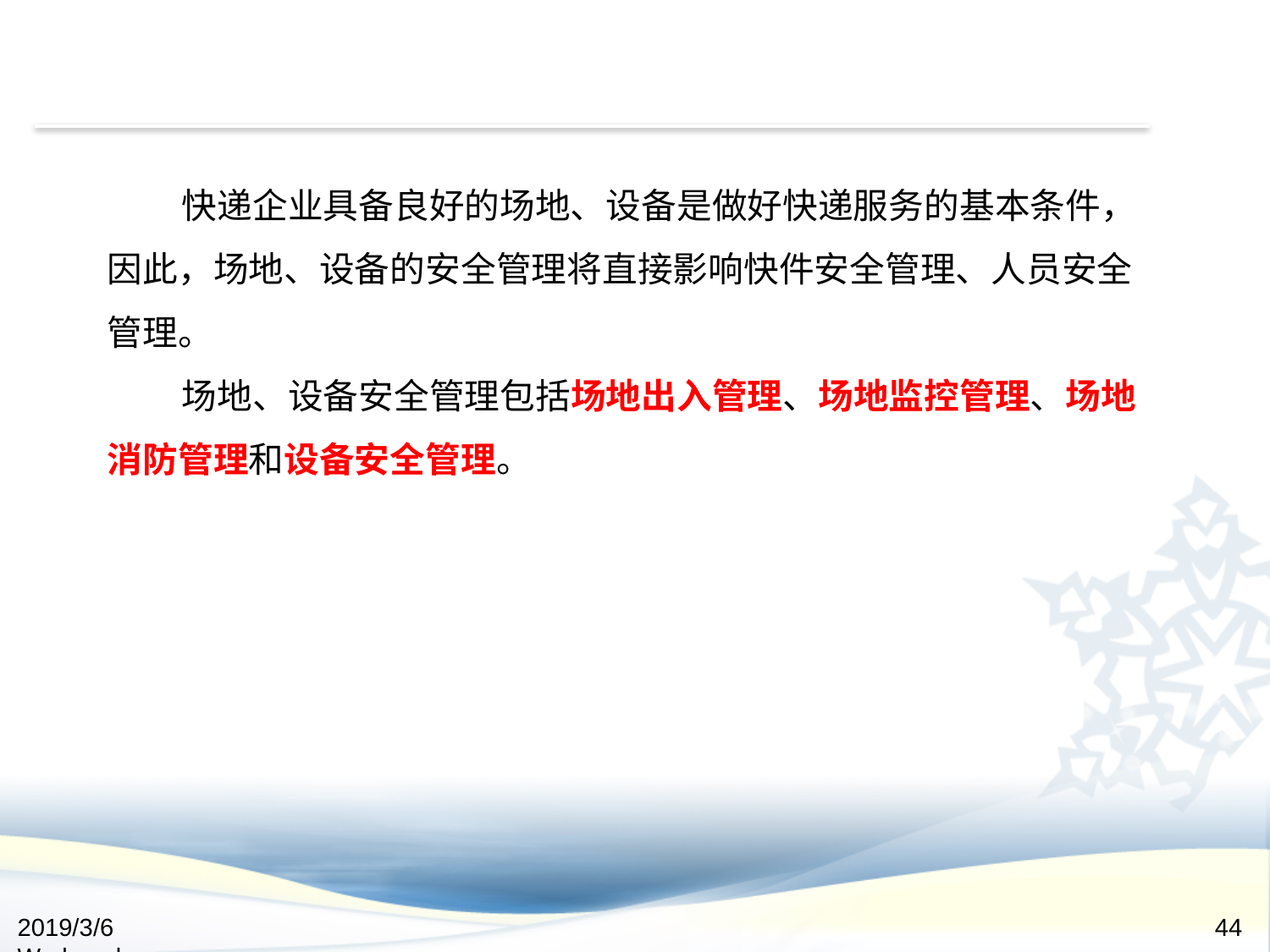

快递企业具备良好的场地、设备是做好快递服务的基本条件，因此，场地、设备的安全管理将直接影响快件安全管理、人员安全管理。
场地、设备安全管理包括场地出入管理、场地监控管理、场地消防管理和设备安全管理。